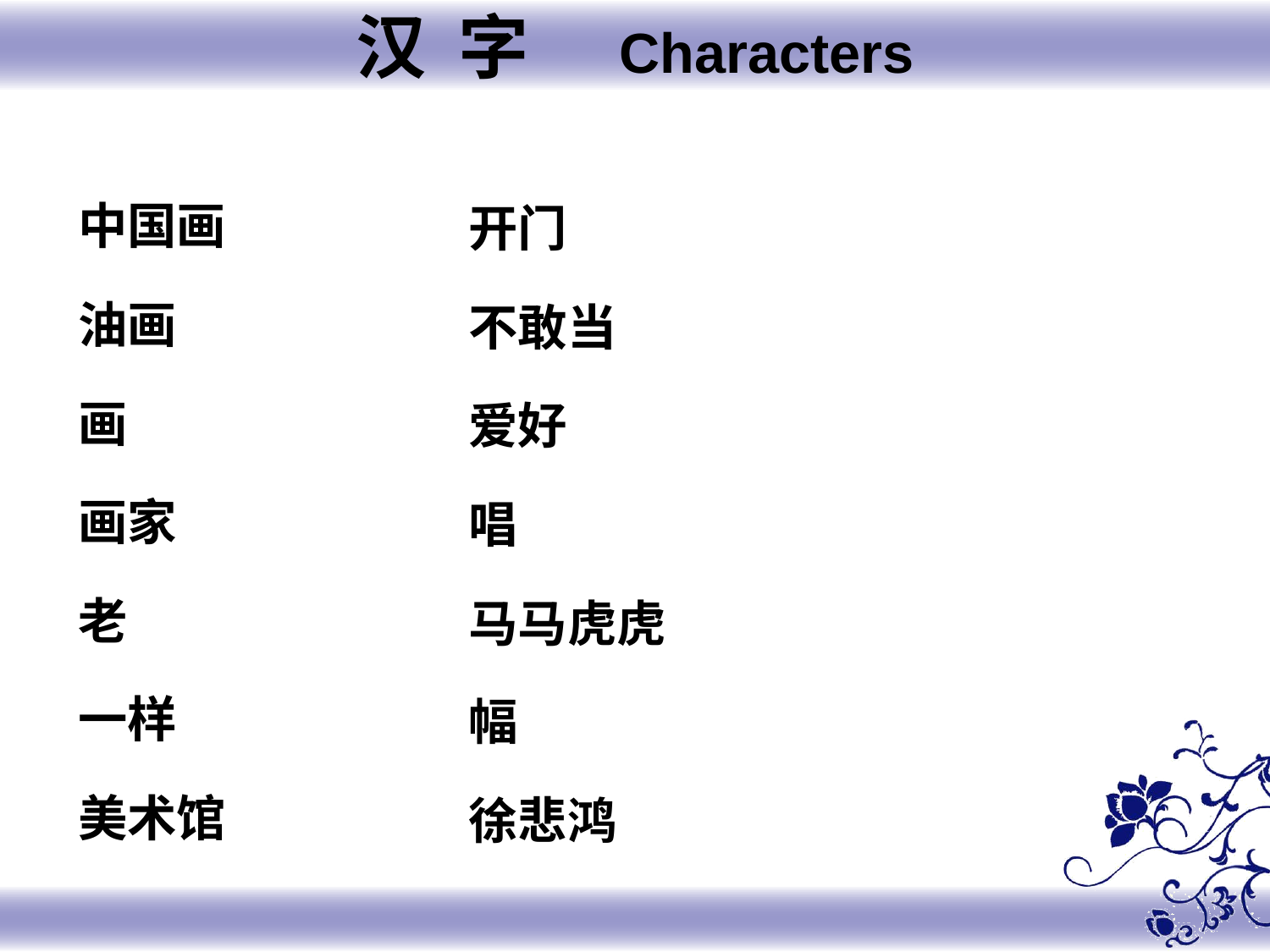

汉  字     Characters
中国画
油画
画
画家
老
一样
美术馆
开门
不敢当
爱好
唱
马马虎虎
幅
徐悲鸿